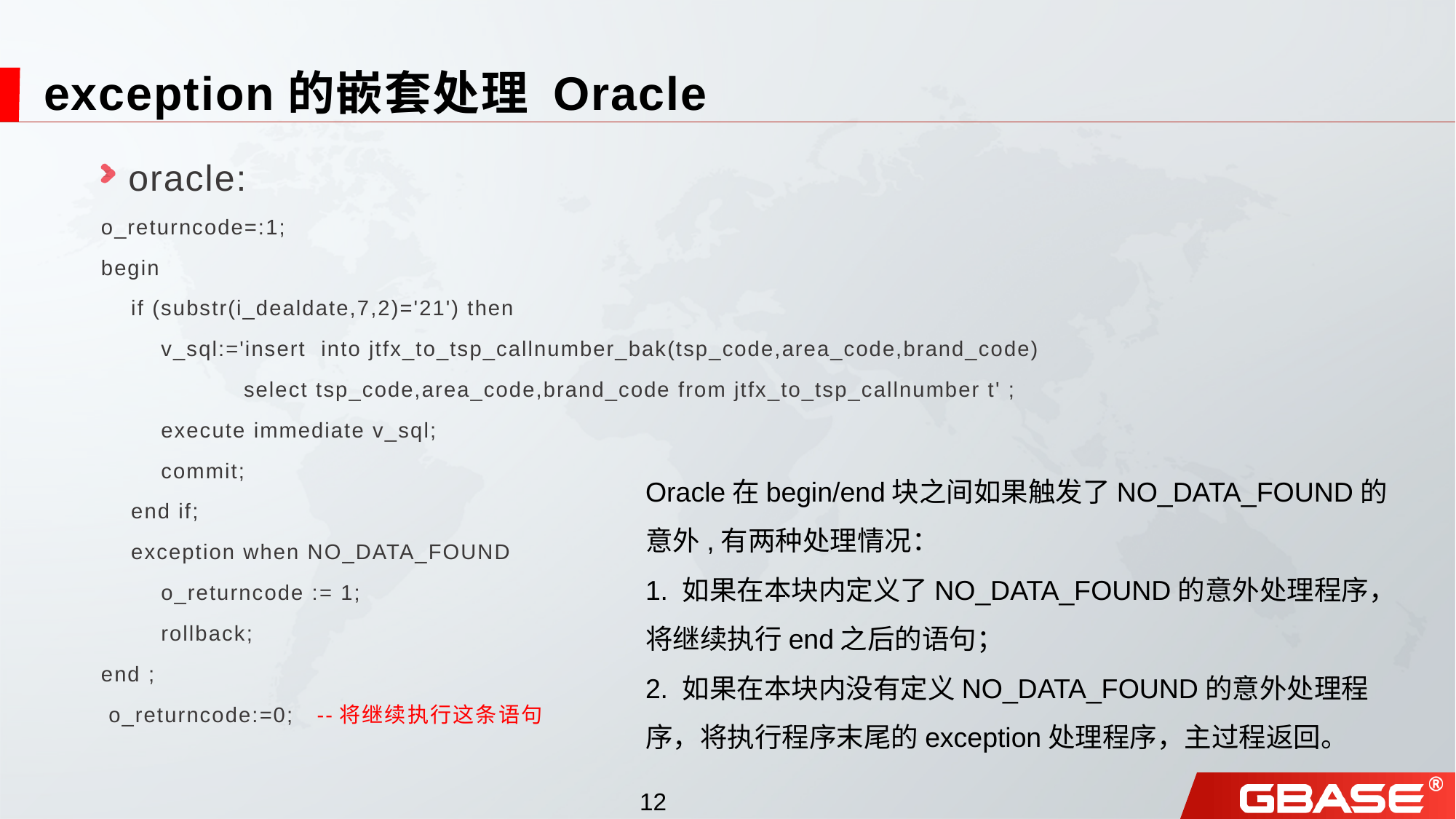

# exception的嵌套处理 Oracle
oracle:
o_returncode=:1;
begin
    if (substr(i_dealdate,7,2)='21') then
        v_sql:='insert  into jtfx_to_tsp_callnumber_bak(tsp_code,area_code,brand_code)
                   select tsp_code,area_code,brand_code from jtfx_to_tsp_callnumber t' ;
        execute immediate v_sql;
        commit;
    end if;
    exception when NO_DATA_FOUND
        o_returncode := 1;
        rollback;
end ;
 o_returncode:=0;   --将继续执行这条语句

Oracle在begin/end块之间如果触发了NO_DATA_FOUND的意外,有两种处理情况：
1. 如果在本块内定义了NO_DATA_FOUND的意外处理程序，将继续执行end之后的语句；
2. 如果在本块内没有定义NO_DATA_FOUND的意外处理程序，将执行程序末尾的exception处理程序，主过程返回。